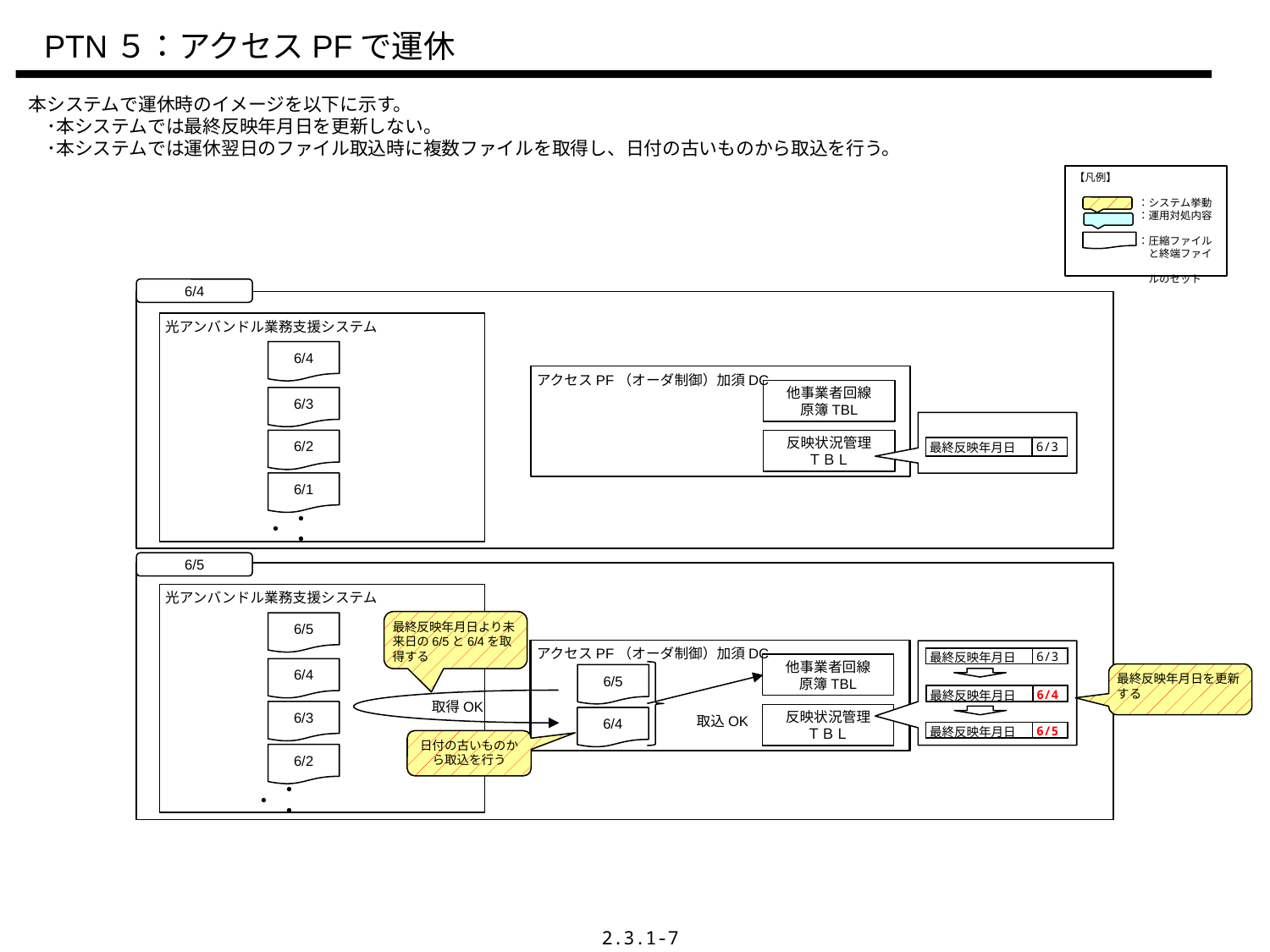

PTN５：アクセスPFで運休

本システムで運休時のイメージを以下に示す。
　･本システムでは最終反映年月日を更新しない。
　･本システムでは運休翌日のファイル取込時に複数ファイルを取得し、日付の古いものから取込を行う。

【凡例】

　　　　　　：システム挙動
　　　　　　：運用対処内容

　　　　　　：圧縮ファイル
　　　　　　　と終端ファイ
　　　　　　　ルのセット

6/4

光アンバンドル業務支援システム
6/4
アクセスPF（オーダ制御）加須DC
他事業者回線
原簿TBL
6/3

6/2
反映状況管理
ＴＢＬ
| 最終反映年月日 | 6/3 |
| --- | --- |
6/1

・・・
6/5

光アンバンドル業務支援システム
最終反映年月日より未来日の6/5と6/4を取得する
6/5

アクセスPF（オーダ制御）加須DC

| 最終反映年月日 | 6/3 |
| --- | --- |
他事業者回線
原簿TBL
6/4

最終反映年月日を更新する
6/5

| 最終反映年月日 | 6/4 |
| --- | --- |
取得OK
6/3
反映状況管理
ＴＢＬ

6/4
取込OK
| 最終反映年月日 | 6/5 |
| --- | --- |
日付の古いものから取込を行う
6/2
・・・